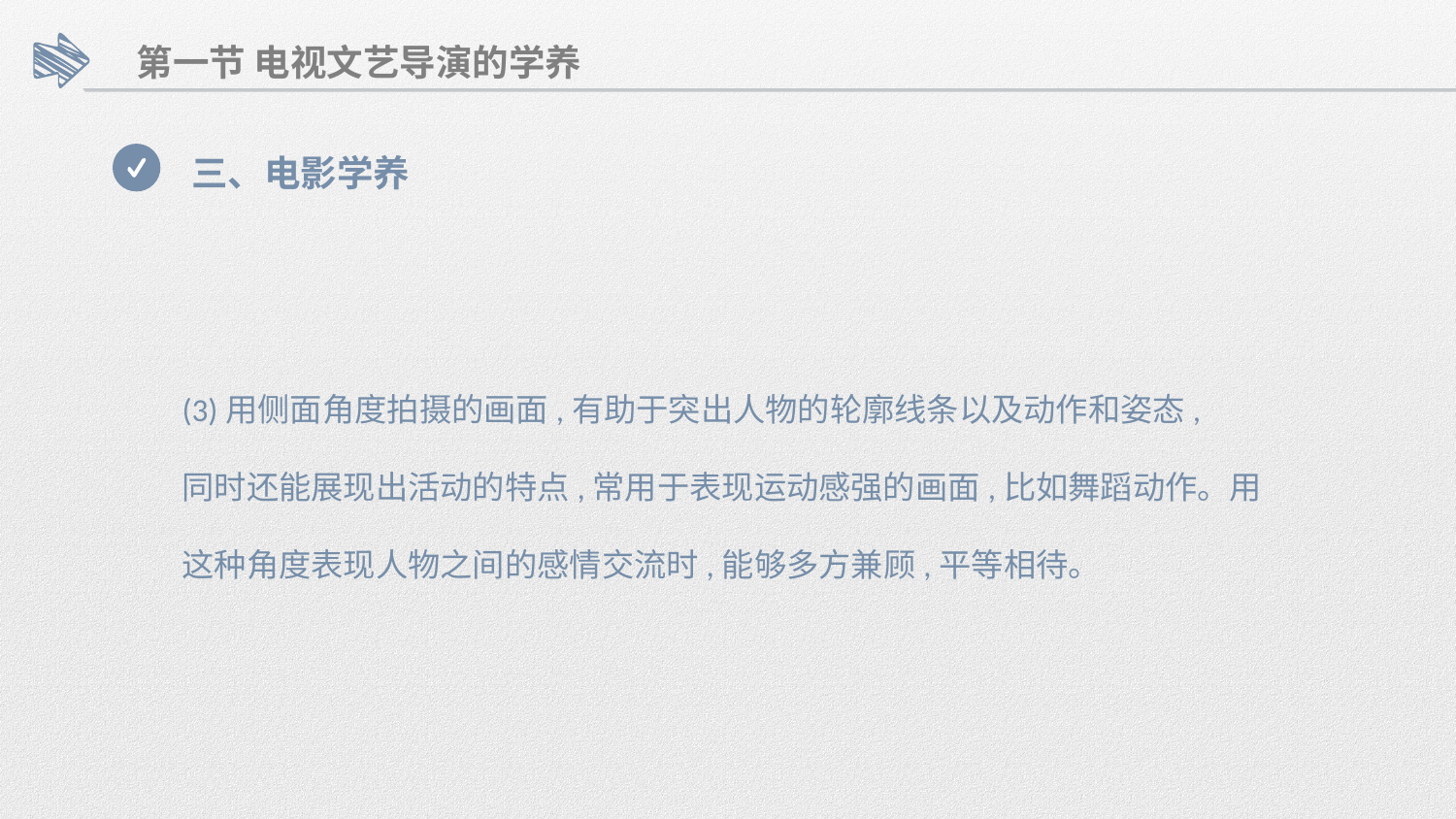

第一节 电视文艺导演的学养
三、电影学养

(3)用侧面角度拍摄的画面,有助于突出人物的轮廓线条以及动作和姿态,
同时还能展现出活动的特点,常用于表现运动感强的画面,比如舞蹈动作。用
这种角度表现人物之间的感情交流时,能够多方兼顾,平等相待。